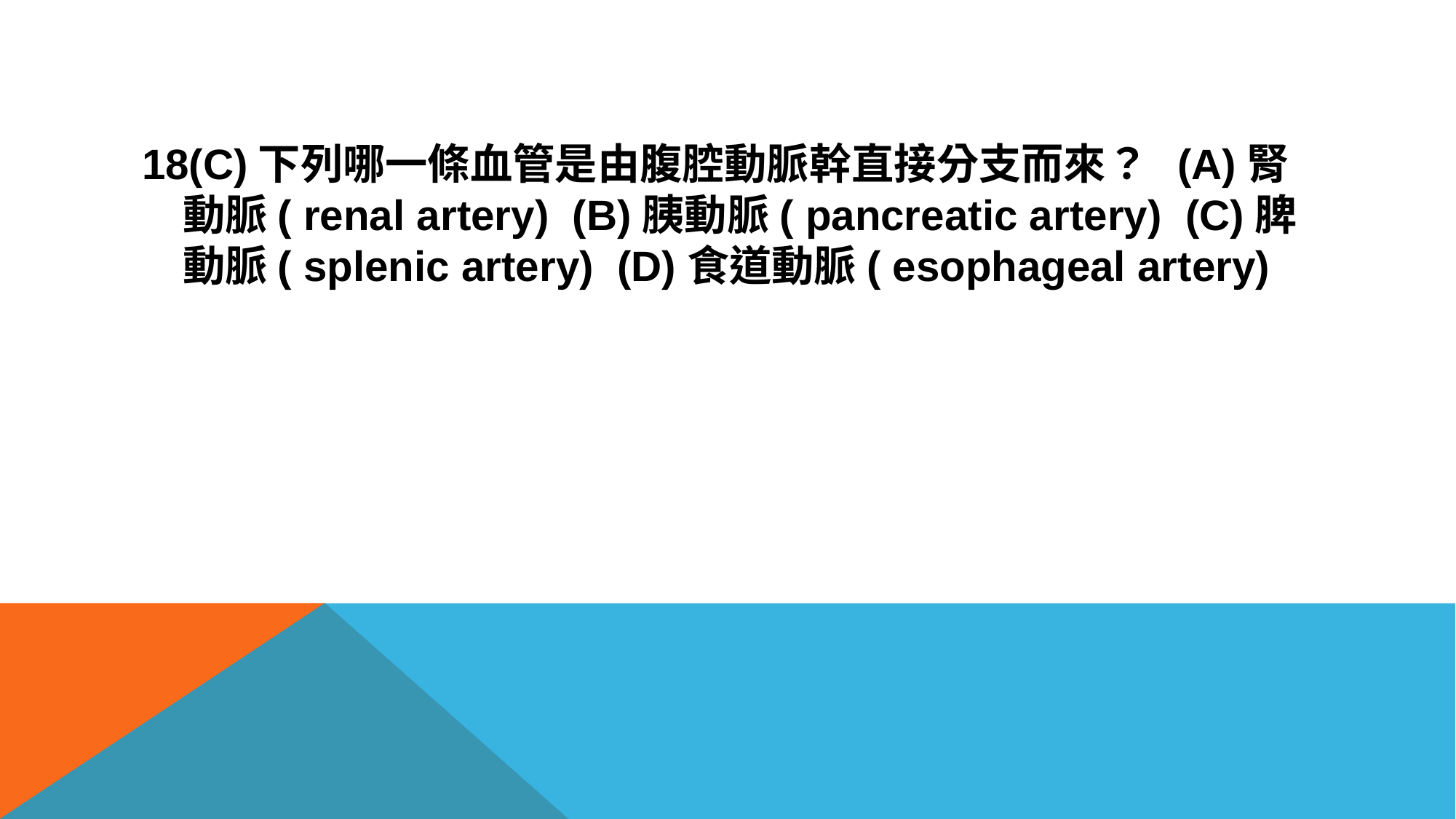

#
18(C)下列哪一條血管是由腹腔動脈幹直接分支而來？  (A)腎動脈( renal artery)  (B)胰動脈( pancreatic artery)  (C)脾動脈( splenic artery)  (D)食道動脈( esophageal artery)